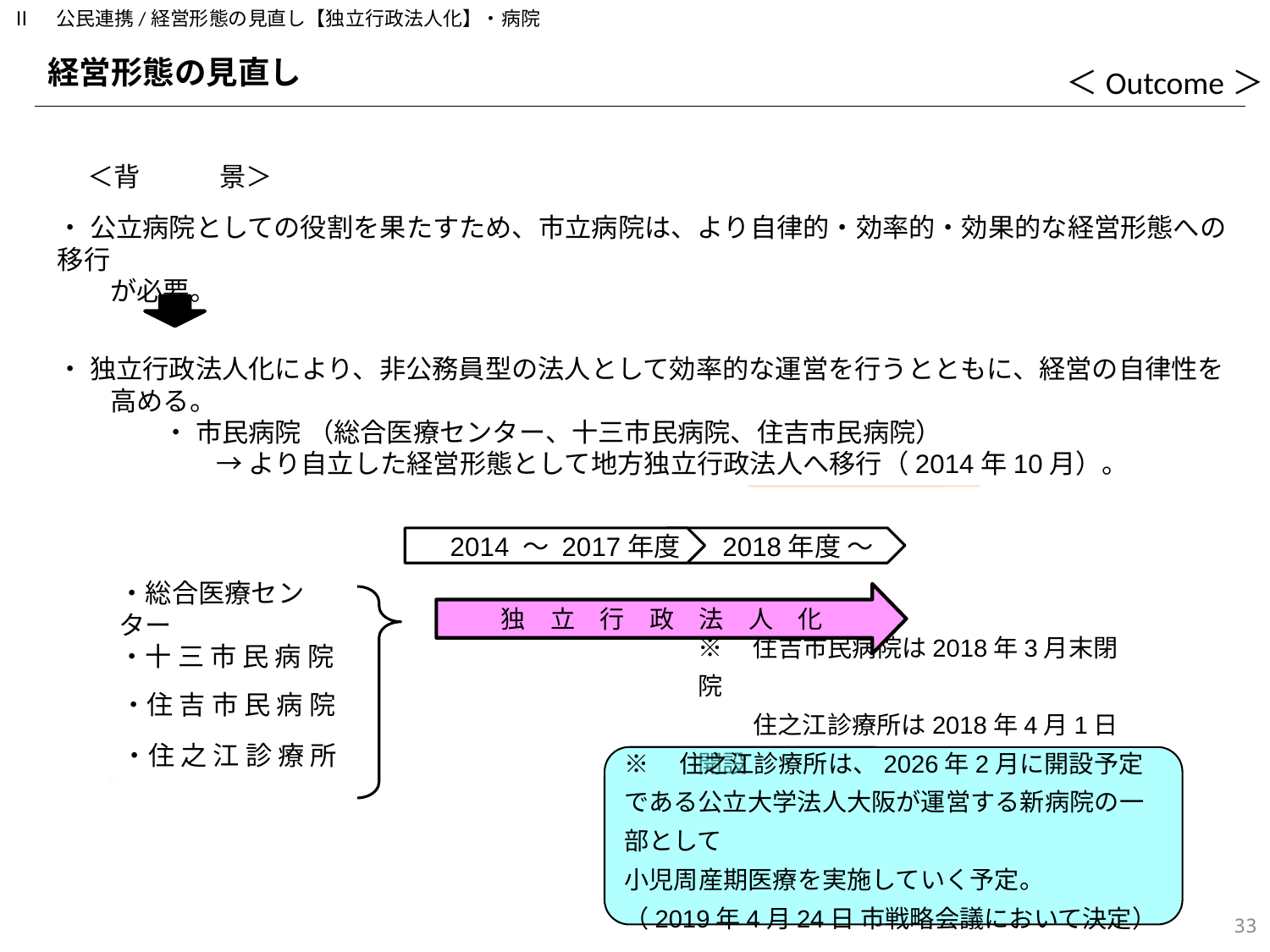

Ⅱ　公民連携/経営形態の見直し【独立行政法人化】・病院
経営形態の見直し
＜Outcome＞
＜背　　　景＞

・ 公立病院としての役割を果たすため、市立病院は、より自律的・効率的・効果的な経営形態への移行
　　が必要。

・ 独立行政法人化により、非公務員型の法人として効率的な運営を行うとともに、経営の自律性を
　　高める。
　　　　・ 市民病院 （総合医療センター、十三市民病院、住吉市民病院）
　　　　　　→ より自立した経営形態として地方独立行政法人へ移行（2014年10月）。

　2014 ～ 2017年度
　2018年度 ～
独　立　行　政　法　人　化

・総合医療センター
・十 三 市 民 病 院
※　住吉市民病院は2018年3月末閉院
　　 住之江診療所は2018年4月1日開設

・住 吉 市 民 病 院

・住 之 江 診 療 所

※　住之江診療所は、2026年2月に開設予定である公立大学法人大阪が運営する新病院の一部として
小児周産期医療を実施していく予定。
（2019年4月24日 市戦略会議において決定）
33